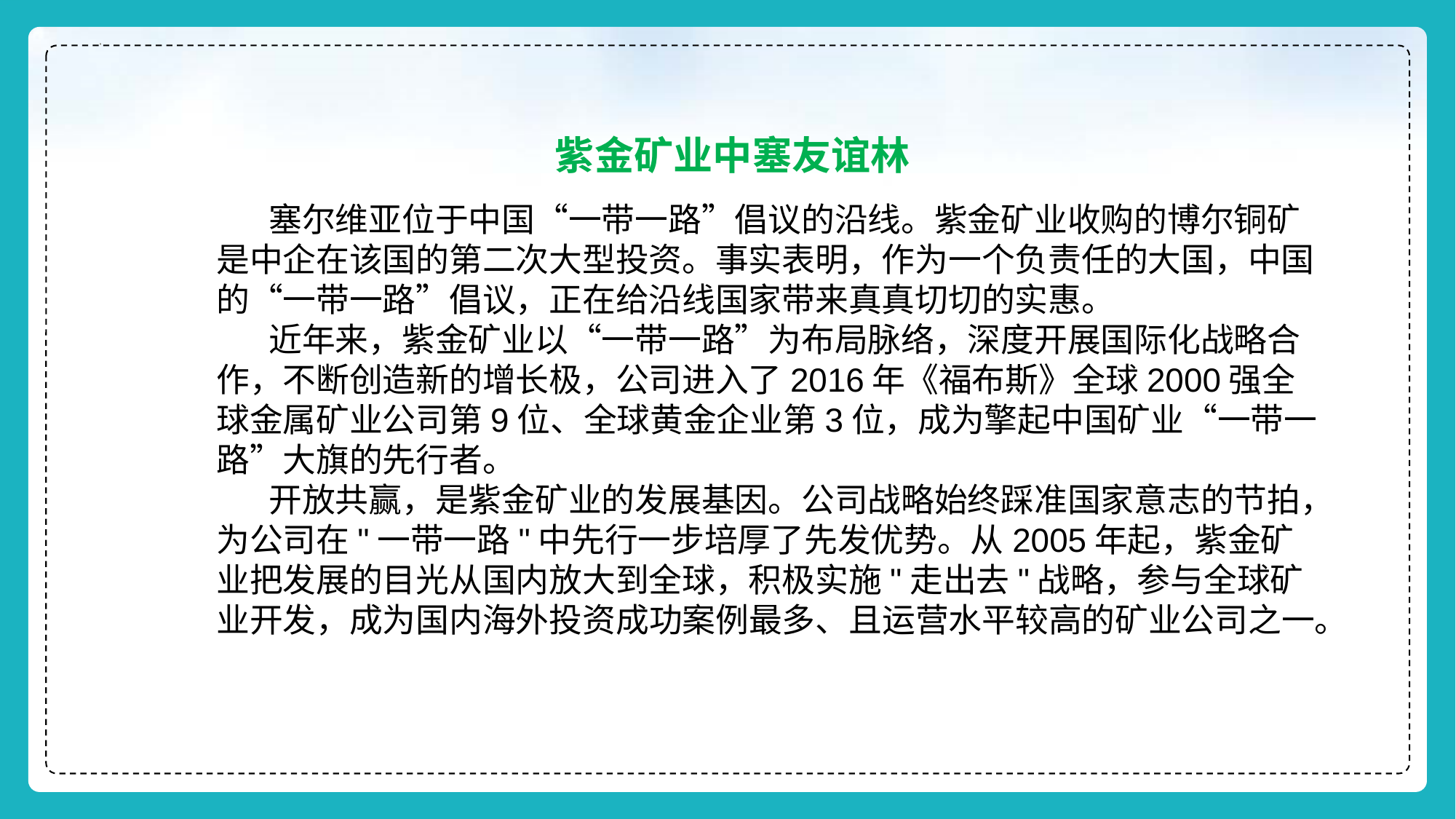

紫金矿业中塞友谊林
      塞尔维亚位于中国“一带一路”倡议的沿线。紫金矿业收购的博尔铜矿是中企在该国的第二次大型投资。事实表明，作为一个负责任的大国，中国的“一带一路”倡议，正在给沿线国家带来真真切切的实惠。
      近年来，紫金矿业以“一带一路”为布局脉络，深度开展国际化战略合作，不断创造新的增长极，公司进入了2016年《福布斯》全球2000强全球金属矿业公司第9位、全球黄金企业第3位，成为擎起中国矿业“一带一路”大旗的先行者。
      开放共赢，是紫金矿业的发展基因。公司战略始终踩准国家意志的节拍，为公司在"一带一路"中先行一步培厚了先发优势。从2005年起，紫金矿业把发展的目光从国内放大到全球，积极实施"走出去"战略，参与全球矿业开发，成为国内海外投资成功案例最多、且运营水平较高的矿业公司之一。